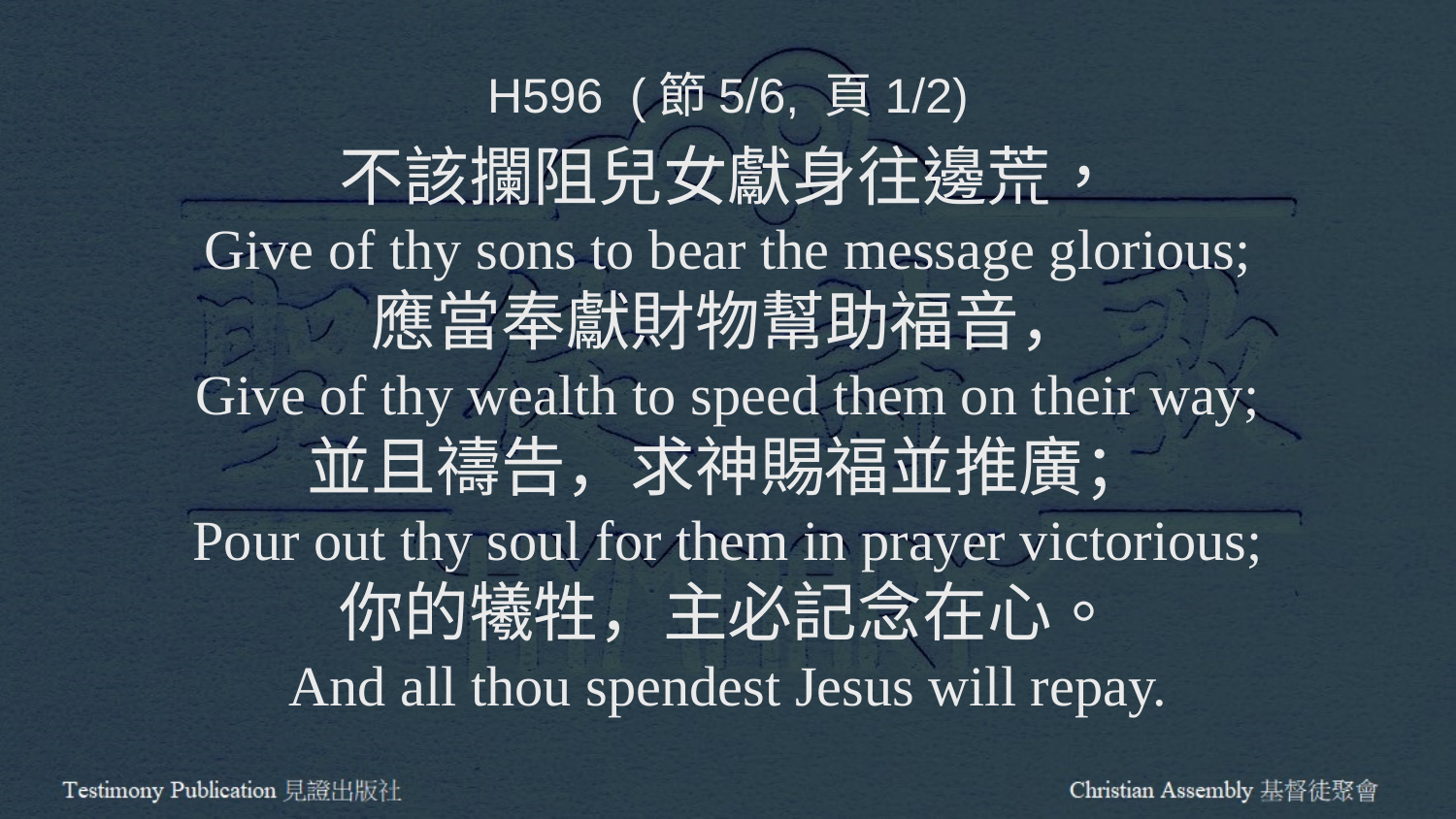

H596  (節5/6, 頁1/2)
不該攔阻兒女獻身往邊荒，
Give of thy sons to bear the message glorious;
應當奉獻財物幫助福音，
Give of thy wealth to speed them on their way;
並且禱告，求神賜福並推廣；
Pour out thy soul for them in prayer victorious;
你的犧牲，主必記念在心。
And all thou spendest Jesus will repay.